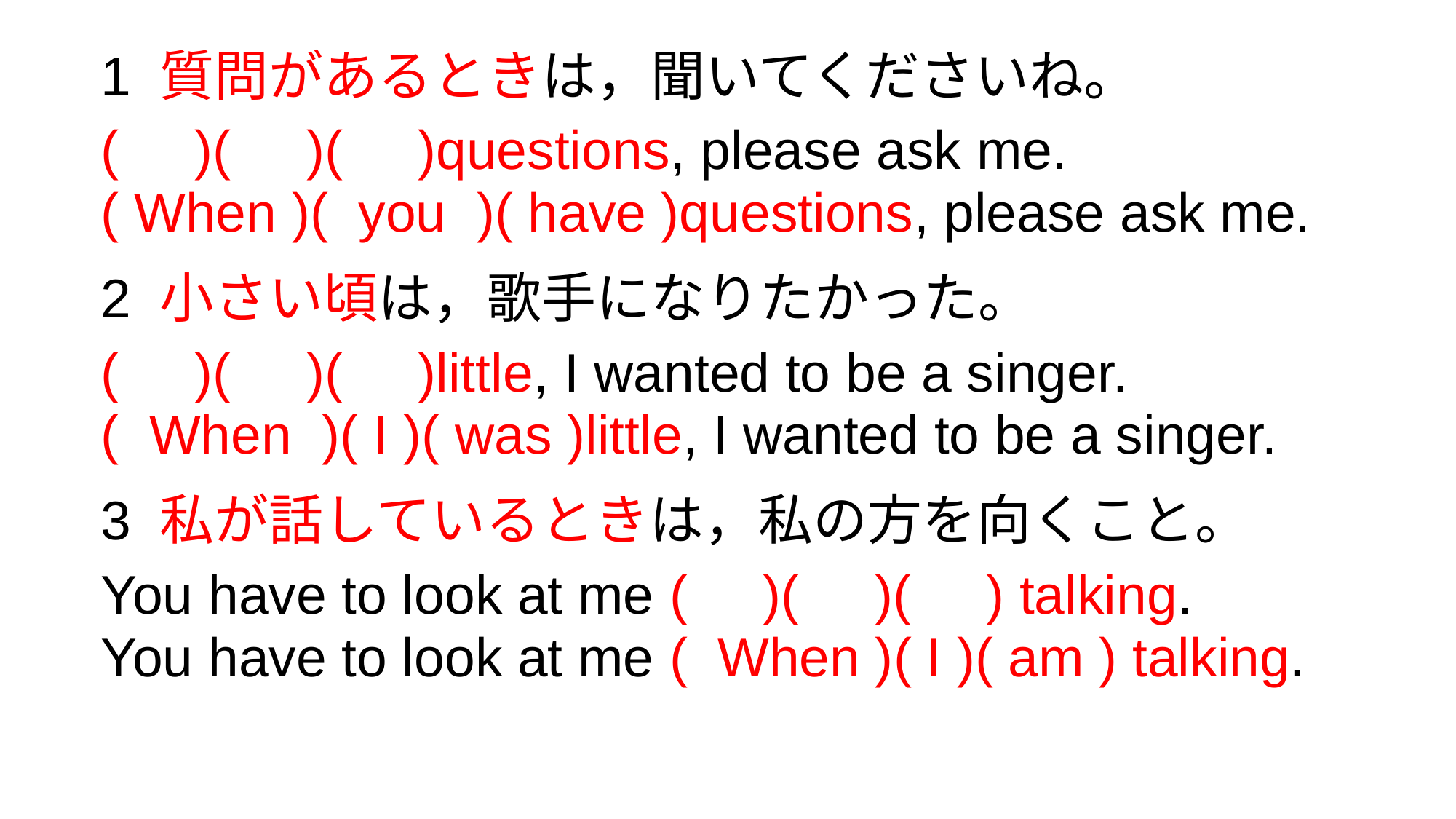

1 質問があるときは，聞いてくださいね。
(     )(     )(     )questions, please ask me.

2 小さい頃は，歌手になりたかった。
(     )(     )(     )little, I wanted to be a singer.

3 私が話しているときは，私の方を向くこと。
You have to look at me (     )(     )(     ) talking.
( When )(  you  )( have )questions, please ask me.

(  When  )( I )( was )little, I wanted to be a singer.

You have to look at me (  When )( I )( am ) talking.